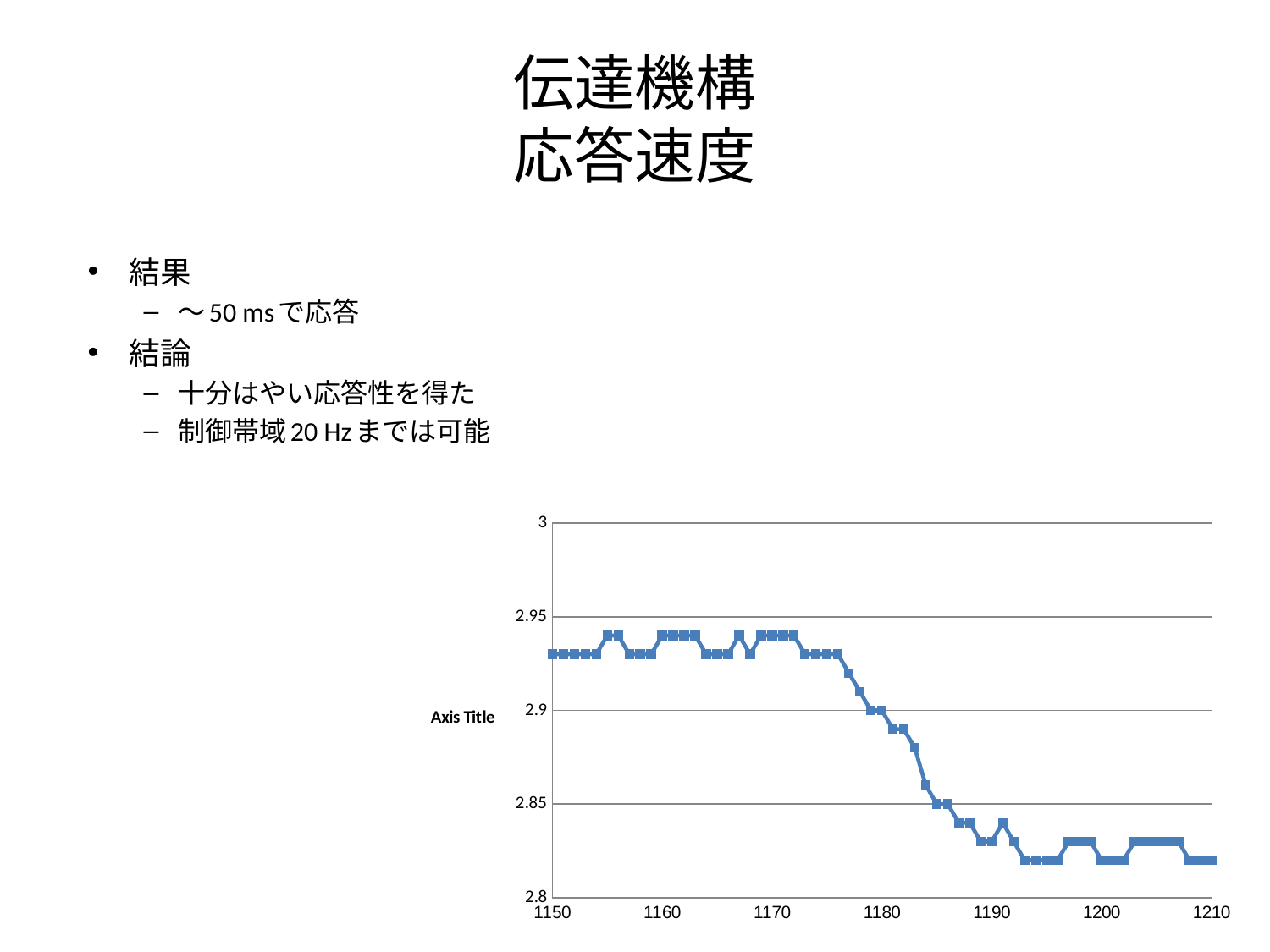

# 伝達機構 応答速度
結果
～50 msで応答
結論
十分はやい応答性を得た
制御帯域20 Hzまでは可能

### Chart

| Category |  |
|---|---|